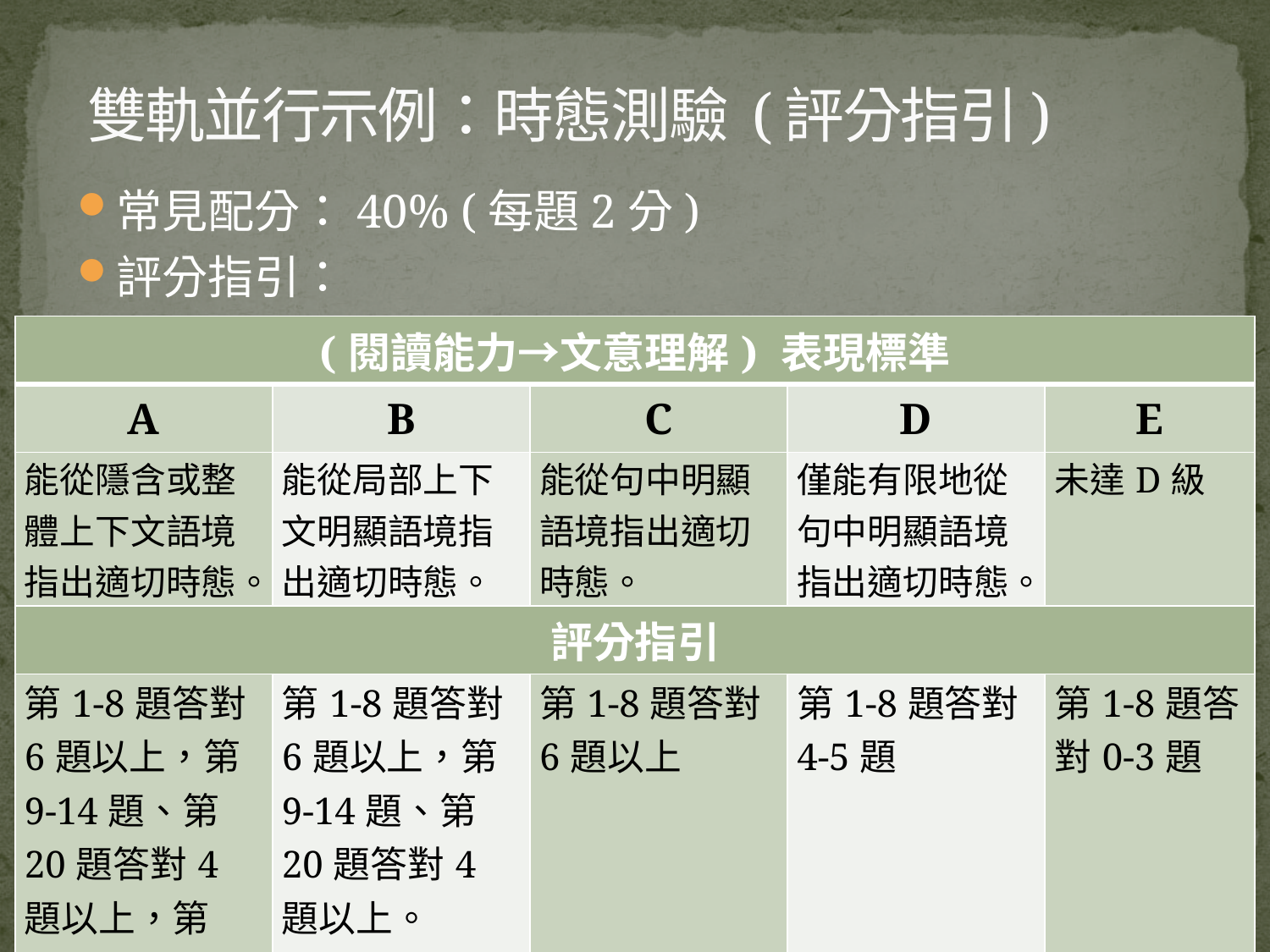

# 雙軌並行示例：時態測驗 (評分指引)
常見配分：40% (每題2分)
評分指引：

| (閱讀能力→文意理解) 表現標準 |  |  |  |  |
| --- | --- | --- | --- | --- |
| A | B | C | D | E |
| 能從隱含或整體上下文語境指出適切時態。 | 能從局部上下文明顯語境指出適切時態。 | 能從句中明顯語境指出適切時態。 | 僅能有限地從句中明顯語境指出適切時態。 | 未達D級 |
| 評分指引 |  |  |  |  |
| 第1-8題答對6題以上，第9-14題、第20題答對4題以上，第15-19題答對3題以上。 | 第1-8題答對6題以上，第9-14題、第20題答對4題以上。 | 第1-8題答對6題以上 | 第1-8題答對4-5題 | 第1-8題答對0-3題 |